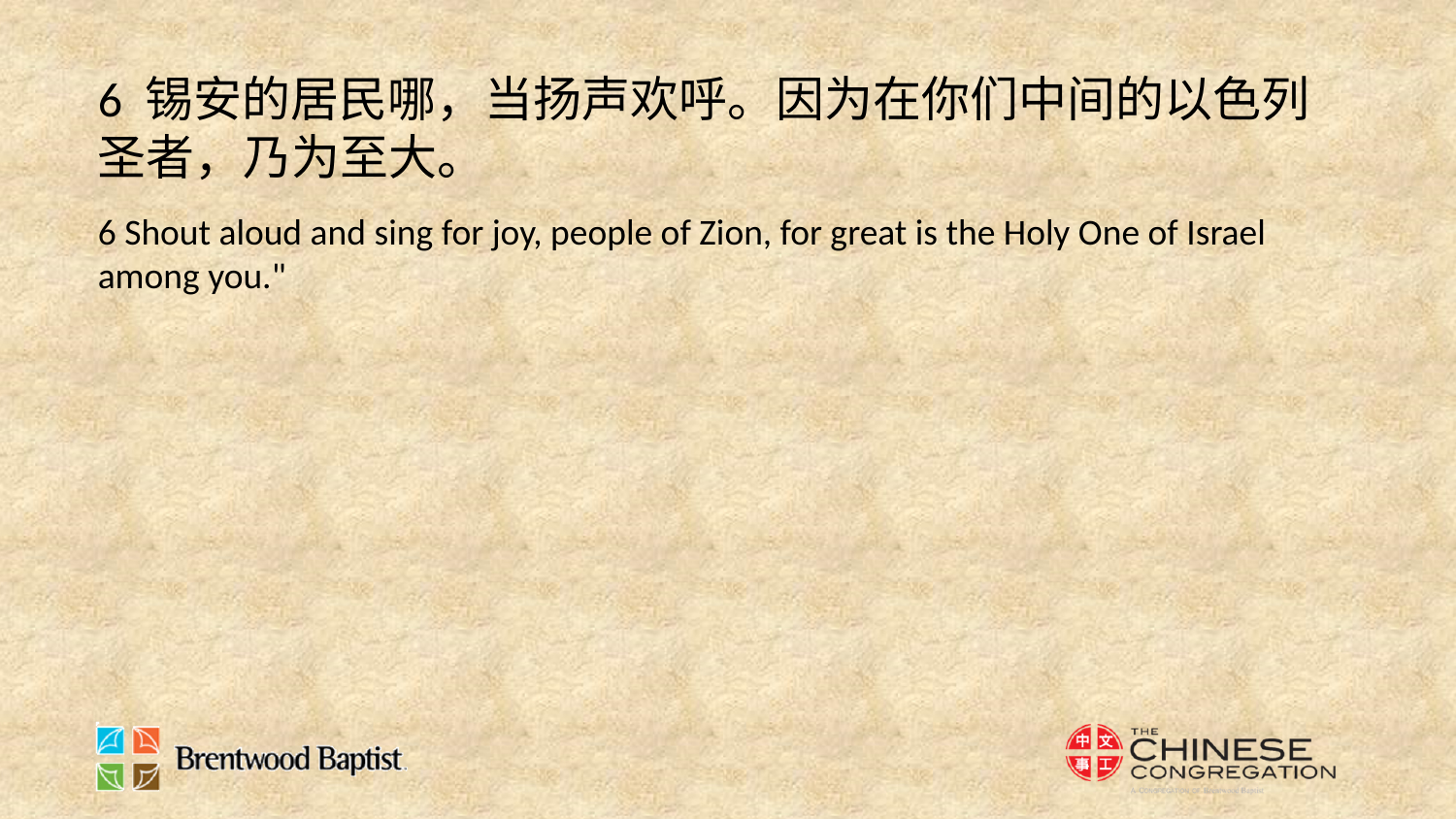

6 锡安的居民哪，当扬声欢呼。因为在你们中间的以色列圣者，乃为至大。

6 Shout aloud and sing for joy, people of Zion, for great is the Holy One of Israel among you."